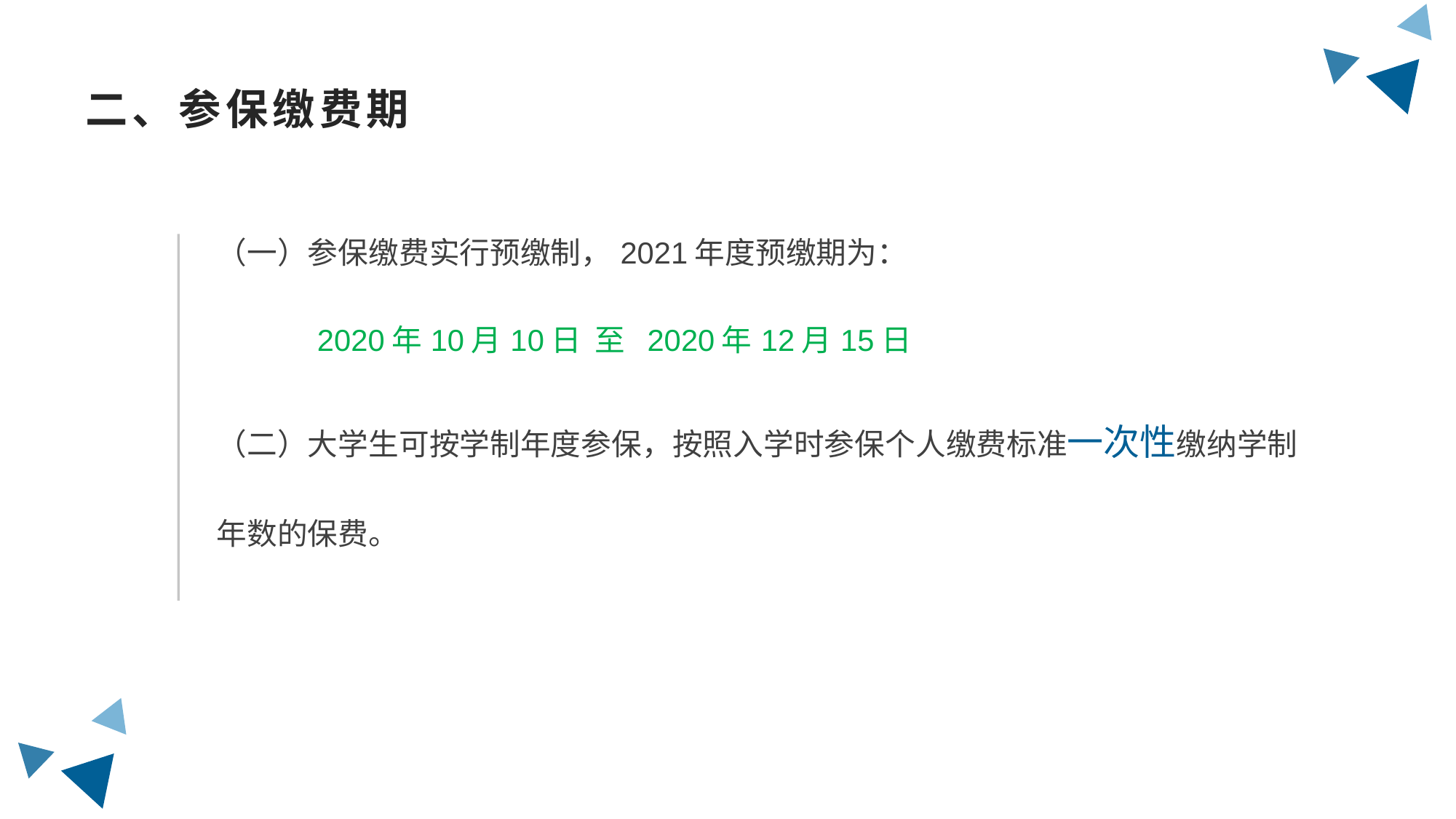

二、参保缴费期

（一）参保缴费实行预缴制，2021年度预缴期为：
            2020年10月10日  至  2020年12月15日
（二）大学生可按学制年度参保，按照入学时参保个人缴费标准一次性缴纳学制年数的保费。